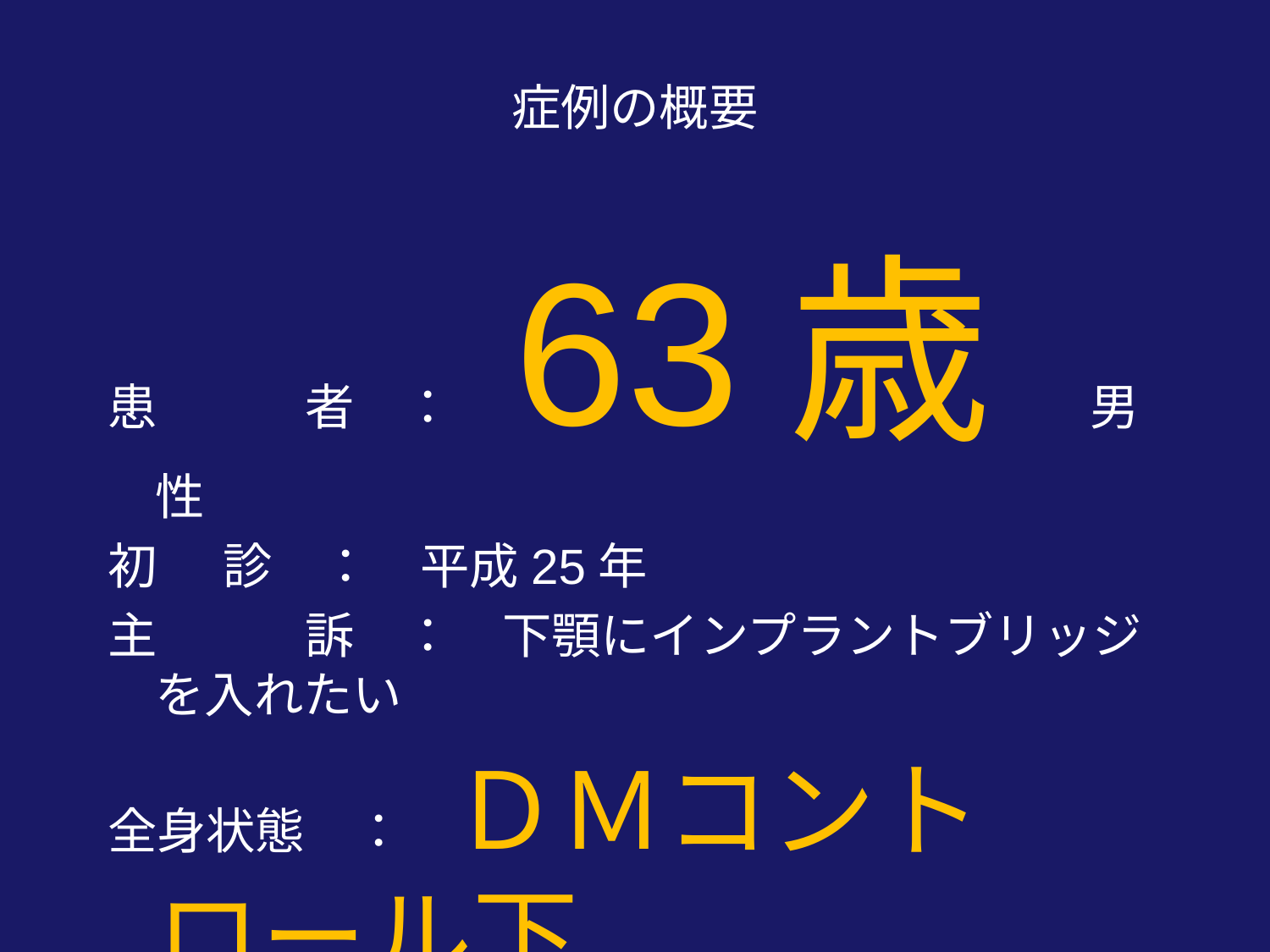

# 症例の概要
患　　　者　：　63歳　　男性
初      診　：　平成25年
主　　　訴　：　下顎にインプラントブリッジを入れたい
全身状態　：　ＤＭコントロール下